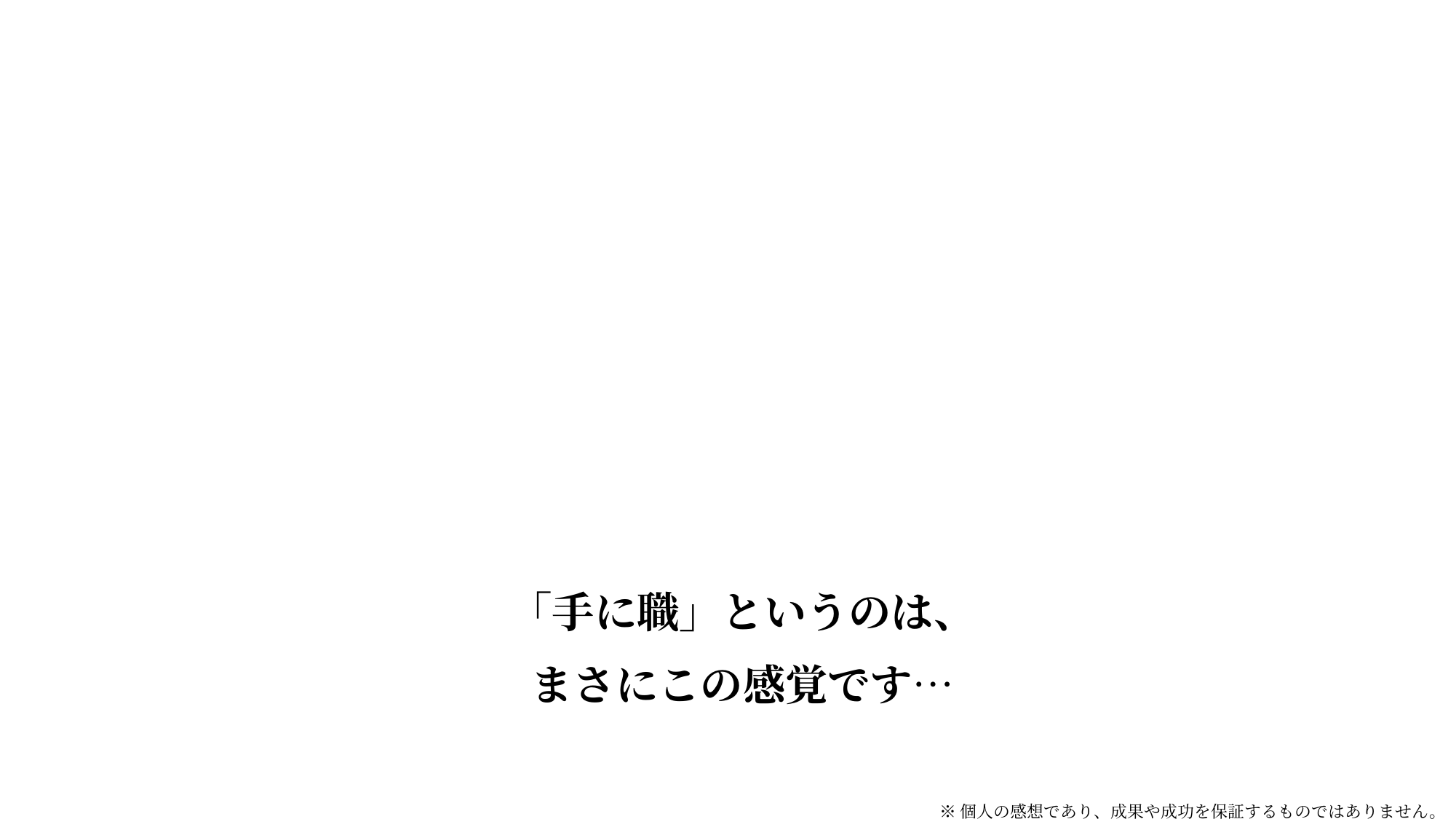

「手に職」というのは、
まさにこの感覚です…
※個人の感想であり、成果や成功を保証するものではありません。